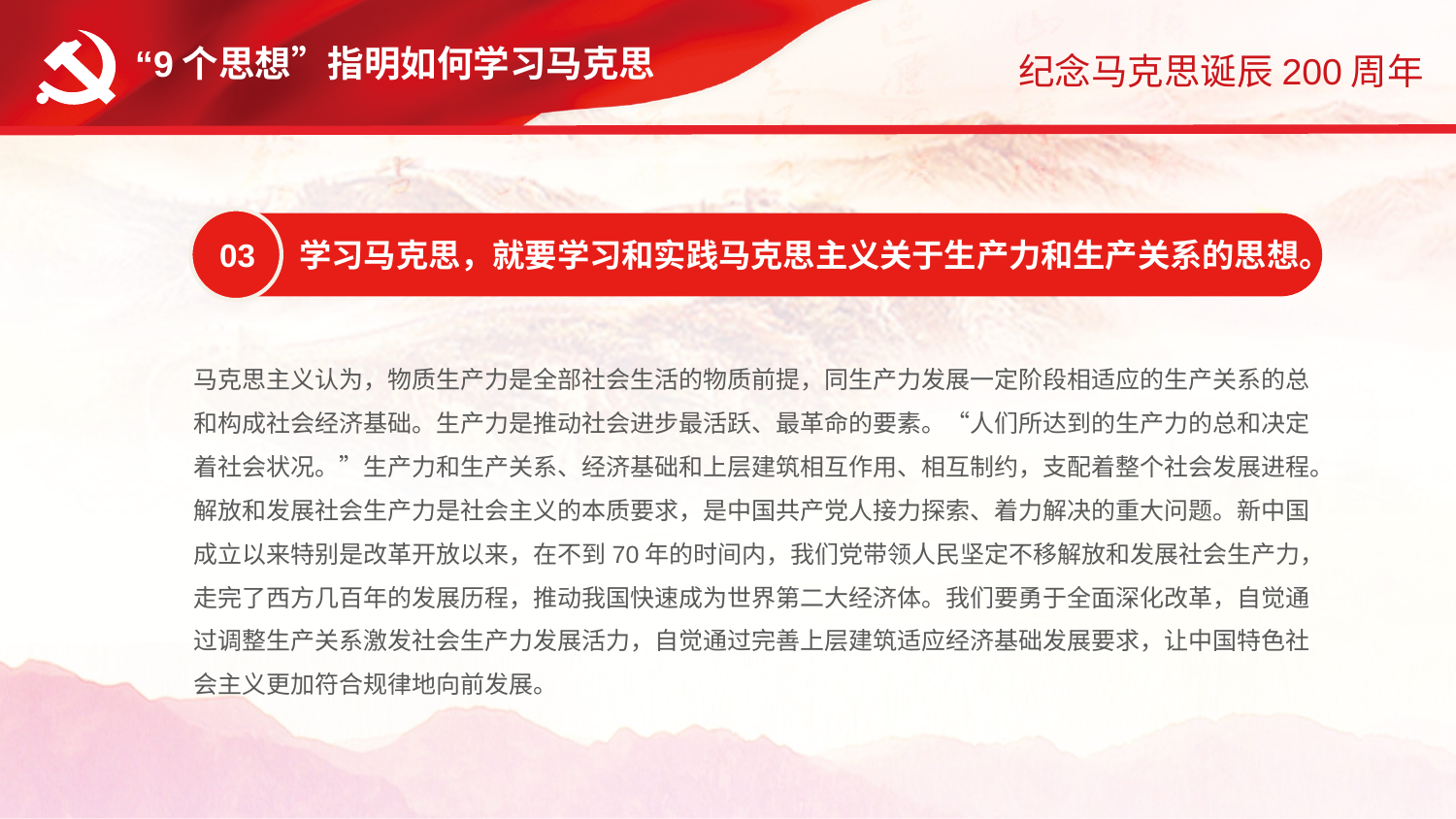

“9个思想”指明如何学习马克思

03

学习马克思，就要学习和实践马克思主义关于生产力和生产关系的思想。
马克思主义认为，物质生产力是全部社会生活的物质前提，同生产力发展一定阶段相适应的生产关系的总和构成社会经济基础。生产力是推动社会进步最活跃、最革命的要素。“人们所达到的生产力的总和决定着社会状况。”生产力和生产关系、经济基础和上层建筑相互作用、相互制约，支配着整个社会发展进程。解放和发展社会生产力是社会主义的本质要求，是中国共产党人接力探索、着力解决的重大问题。新中国成立以来特别是改革开放以来，在不到70年的时间内，我们党带领人民坚定不移解放和发展社会生产力，走完了西方几百年的发展历程，推动我国快速成为世界第二大经济体。我们要勇于全面深化改革，自觉通过调整生产关系激发社会生产力发展活力，自觉通过完善上层建筑适应经济基础发展要求，让中国特色社会主义更加符合规律地向前发展。
字符延长可删除